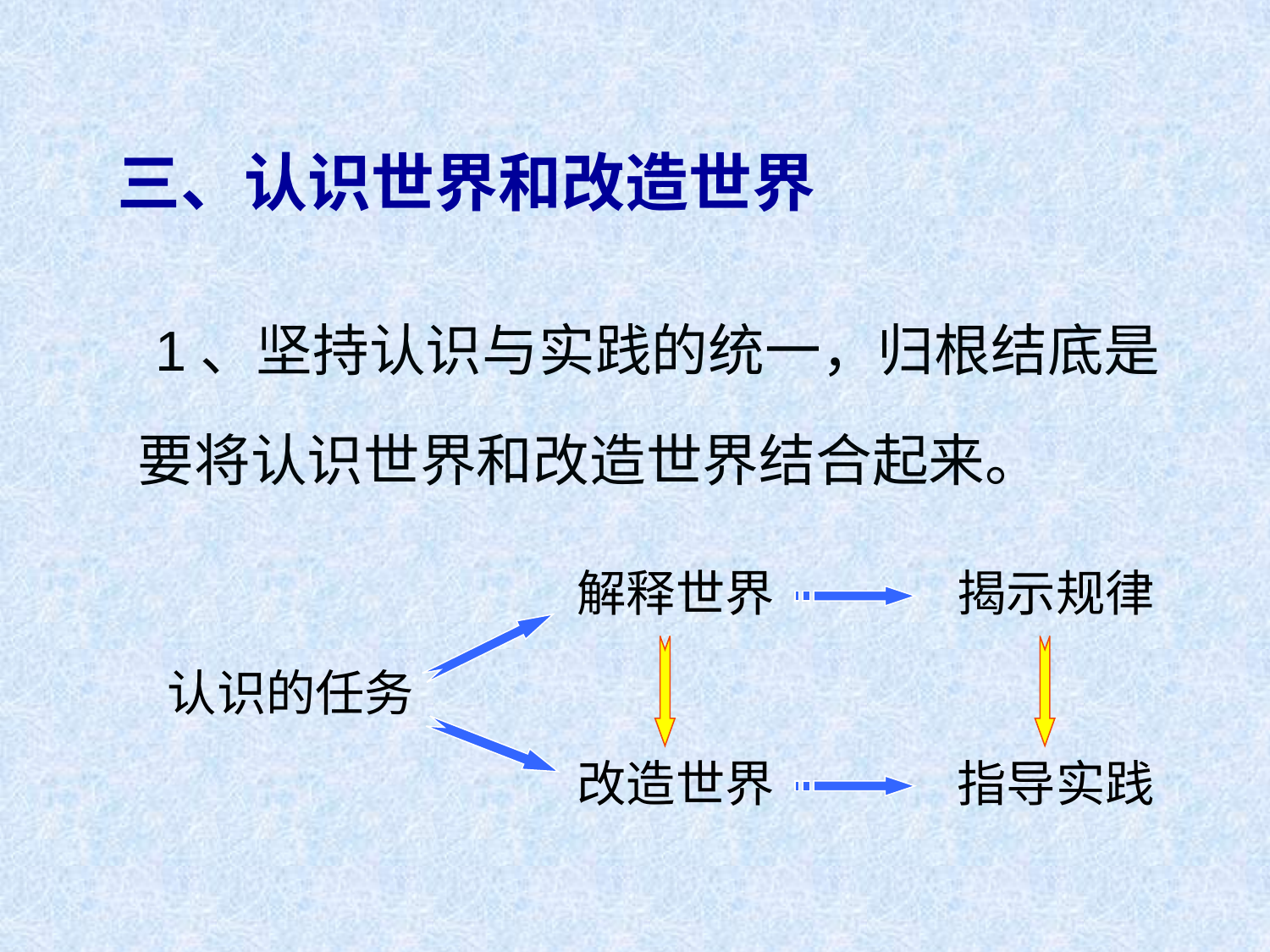

三、认识世界和改造世界
 1、坚持认识与实践的统一，归根结底是要将认识世界和改造世界结合起来。
解释世界
揭示规律

认识的任务

改造世界
指导实践